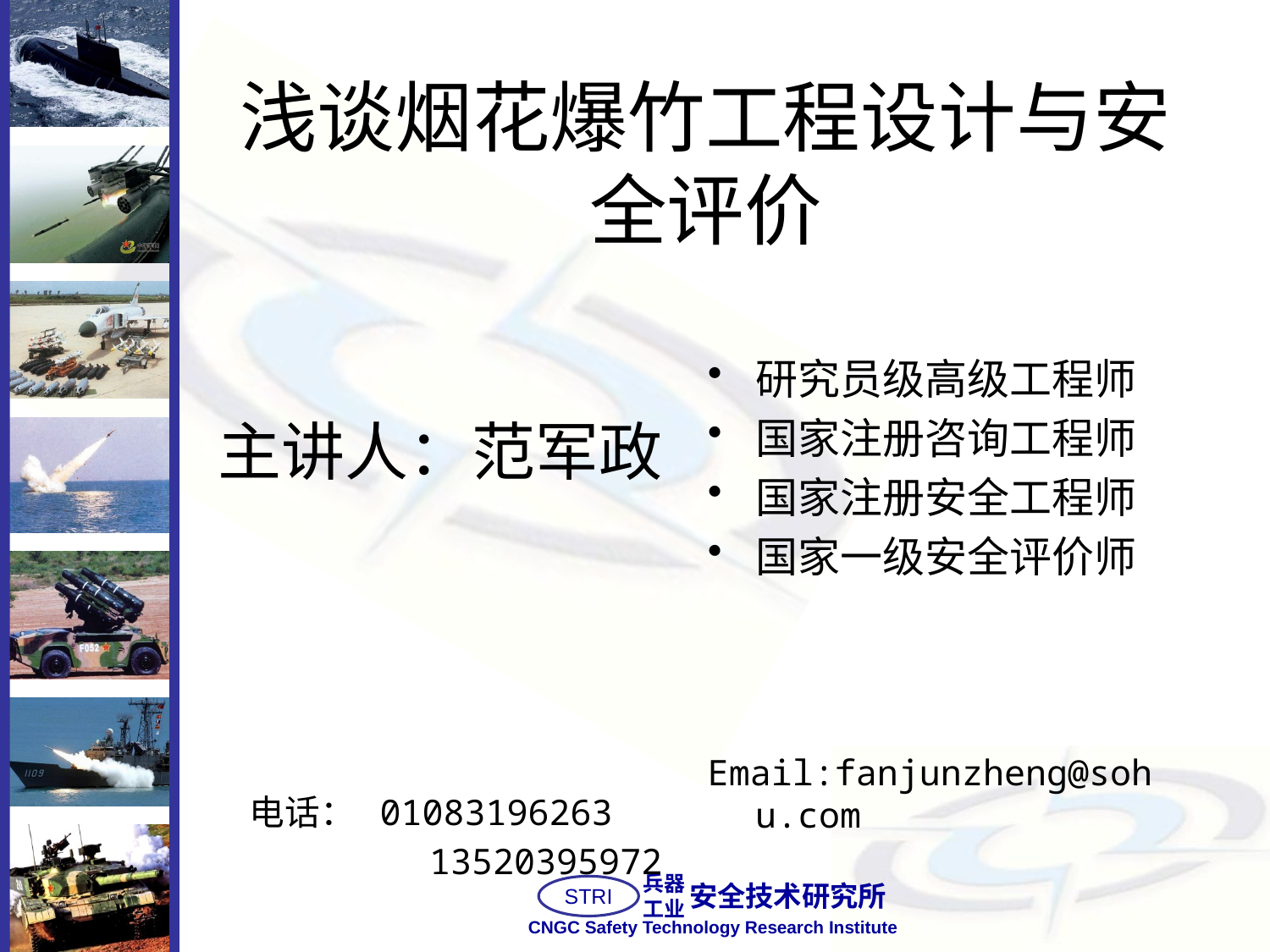

# 浅谈烟花爆竹工程设计与安全评价

主讲人：范军政

   电话：  01083196263
          13520395972
研究员级高级工程师
国家注册咨询工程师
国家注册安全工程师
国家一级安全评价师

Email:fanjunzheng@sohu.com